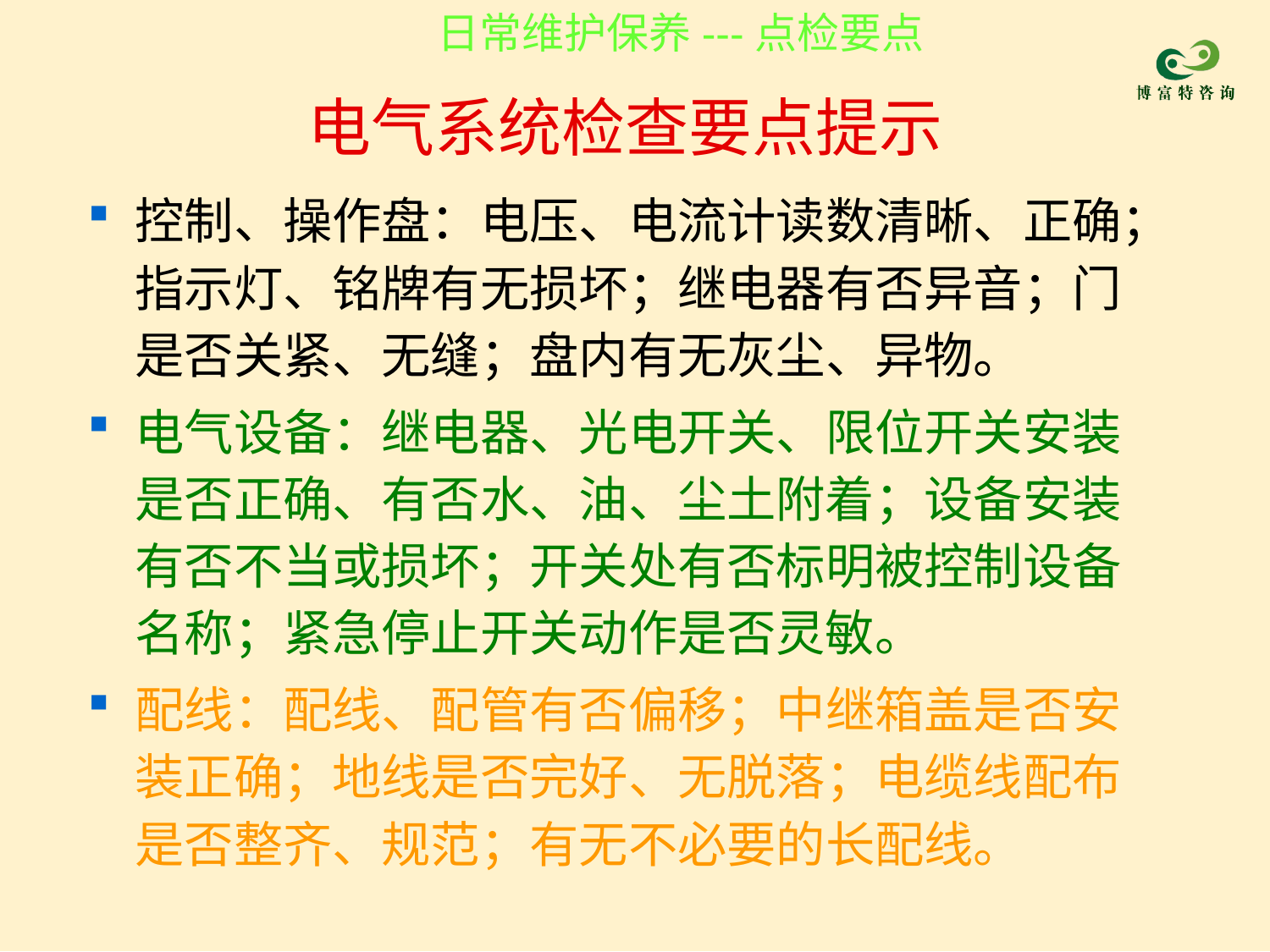

日常维护保养---点检要点
# 电气系统检查要点提示
控制、操作盘：电压、电流计读数清晰、正确；指示灯、铭牌有无损坏；继电器有否异音；门是否关紧、无缝；盘内有无灰尘、异物。
电气设备：继电器、光电开关、限位开关安装是否正确、有否水、油、尘土附着；设备安装有否不当或损坏；开关处有否标明被控制设备名称；紧急停止开关动作是否灵敏。
配线：配线、配管有否偏移；中继箱盖是否安装正确；地线是否完好、无脱落；电缆线配布是否整齐、规范；有无不必要的长配线。
25